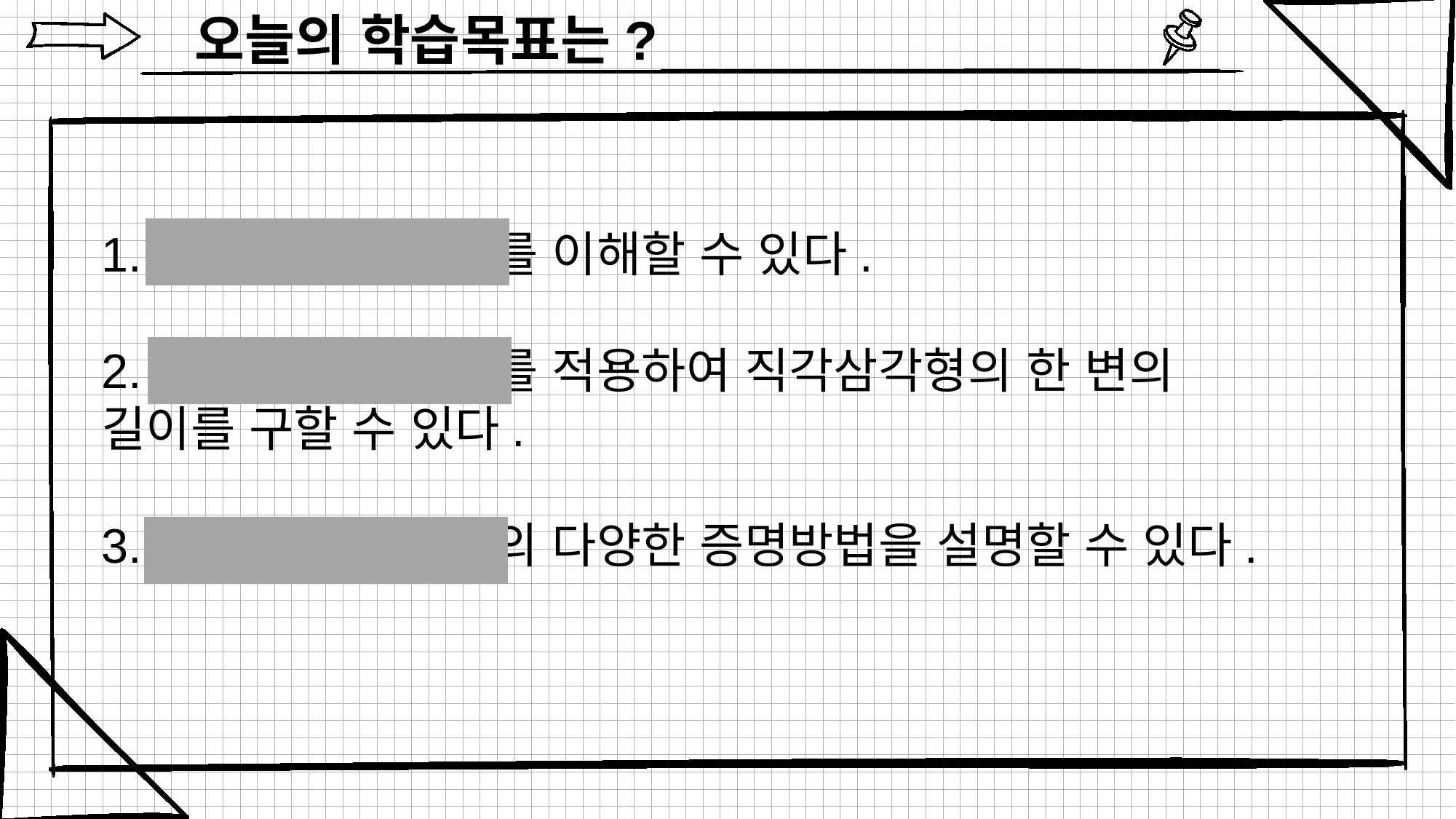

오늘의 학습목표는?

1. 피타고라스 정리를 이해할 수 있다.

2. 피타고라스 정리를 적용하여 직각삼각형의 한 변의
길이를 구할 수 있다.

3. 피타고라스 정리의 다양한 증명방법을 설명할 수 있다.

3